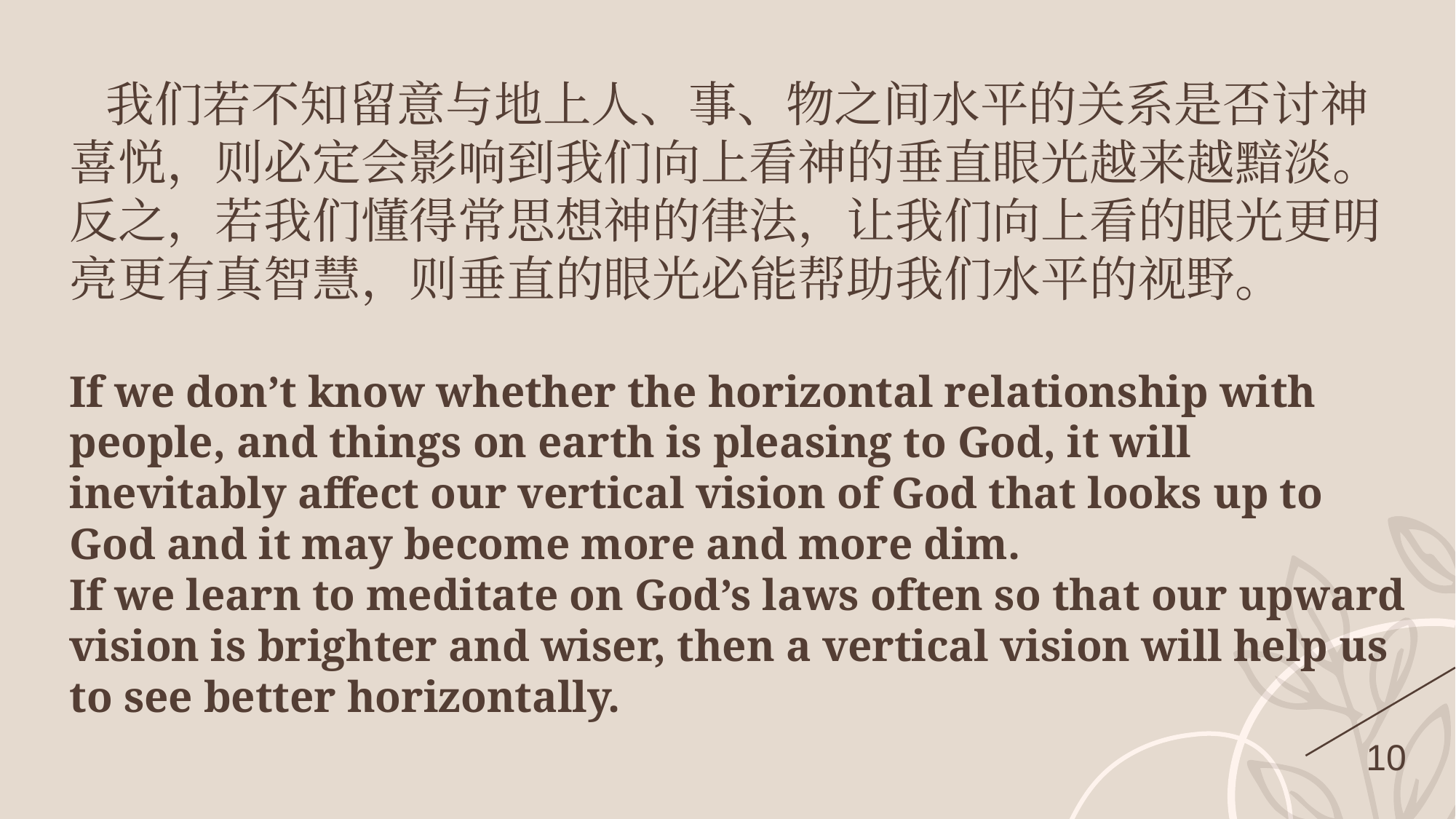

我们若不知留意与地上人、事、物之间水平的关系是否讨神喜悦，则必定会影响到我们向上看神的垂直眼光越来越黯淡。反之，若我们懂得常思想神的律法，让我们向上看的眼光更明亮更有真智慧，则垂直的眼光必能帮助我们水平的视野。

If we don’t know whether the horizontal relationship with people, and things on earth is pleasing to God, it will inevitably affect our vertical vision of God that looks up to God and it may become more and more dim.
If we learn to meditate on God’s laws often so that our upward vision is brighter and wiser, then a vertical vision will help us to see better horizontally.
10